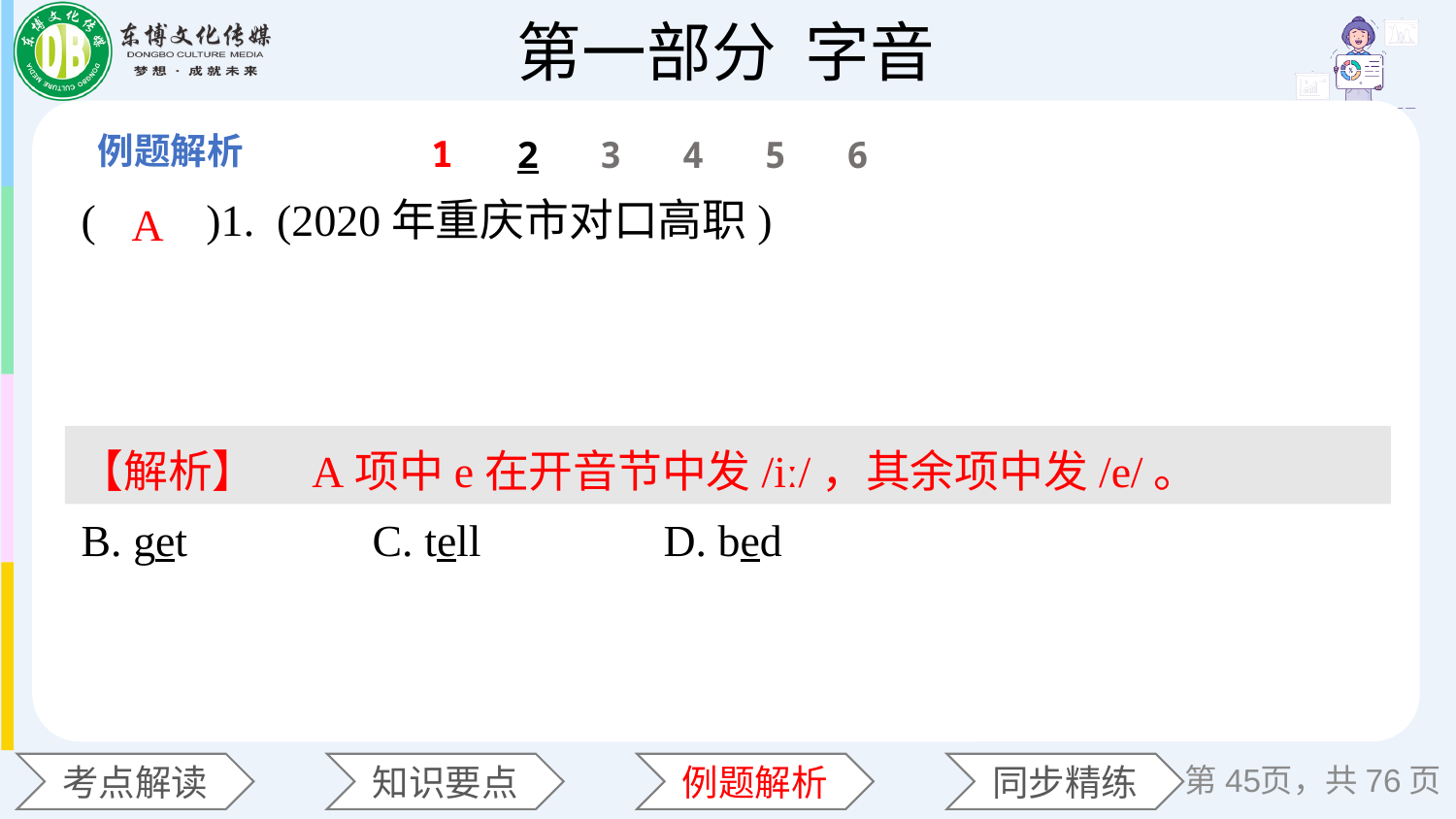

1
2
3
4
5
6
(　　)1.  (2020年重庆市对口高职)　　　　　　　　　　　　　　　　　　　　　　　　　　　　　　　　　　　　　　　　　　　　　　　　　　　　　　　　　　　　　　　　　　　　　　　　　　　　　　　　　　　　　　　　　　　　　　　　　　　　　　　　　　　　　　　　　　　　                       A. be    		B. get    	C. tell    	D. bed
A
【解析】　A项中e在开音节中发/iː/，其余项中发/e/。
第45页，共76页